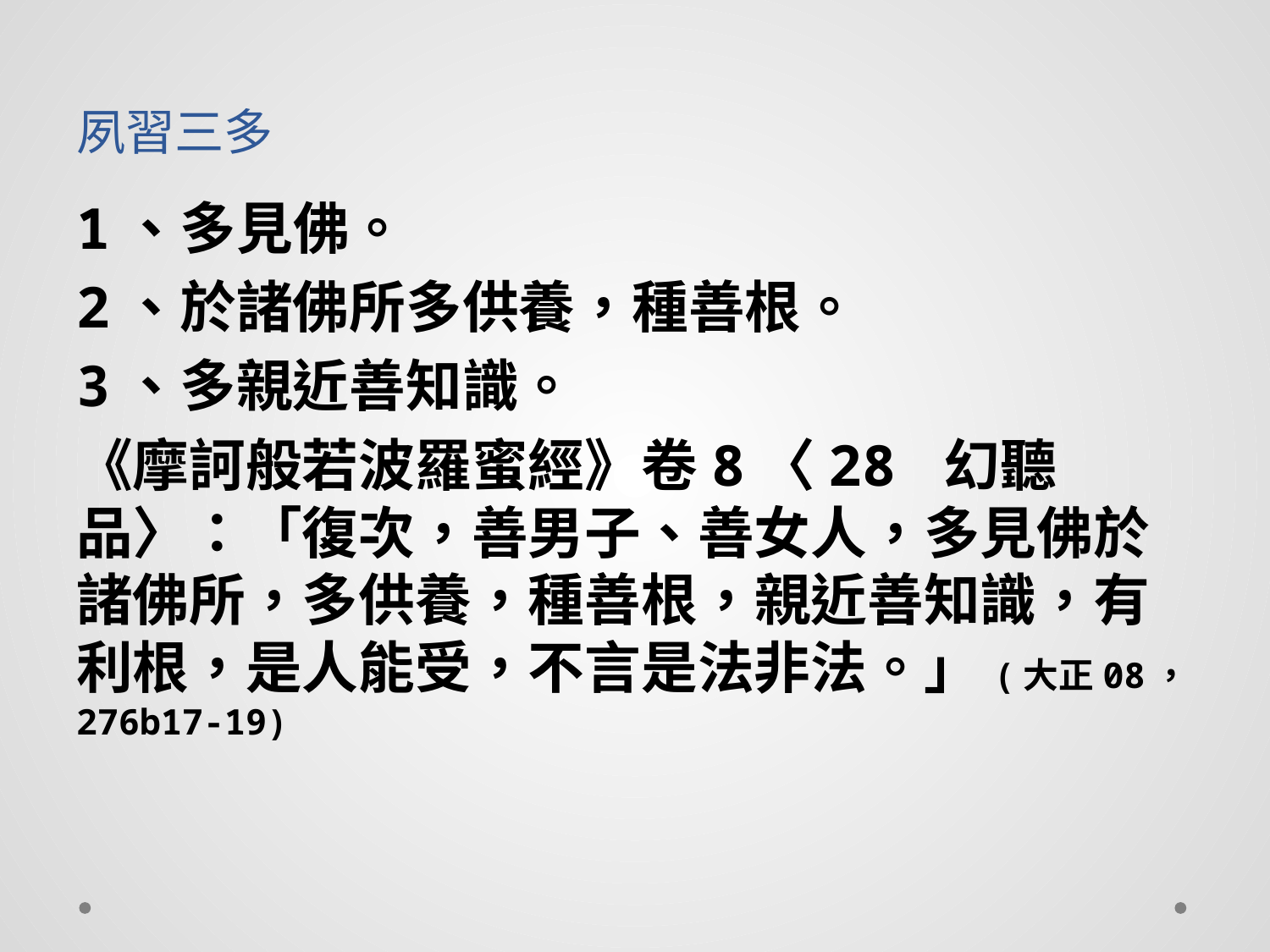

# 夙習三多
1、多見佛。
2、於諸佛所多供養，種善根。
3、多親近善知識。
《摩訶般若波羅蜜經》卷8〈28 幻聽品〉：「復次，善男子、善女人，多見佛於諸佛所，多供養，種善根，親近善知識，有利根，是人能受，不言是法非法。」(大正08，276b17-19)